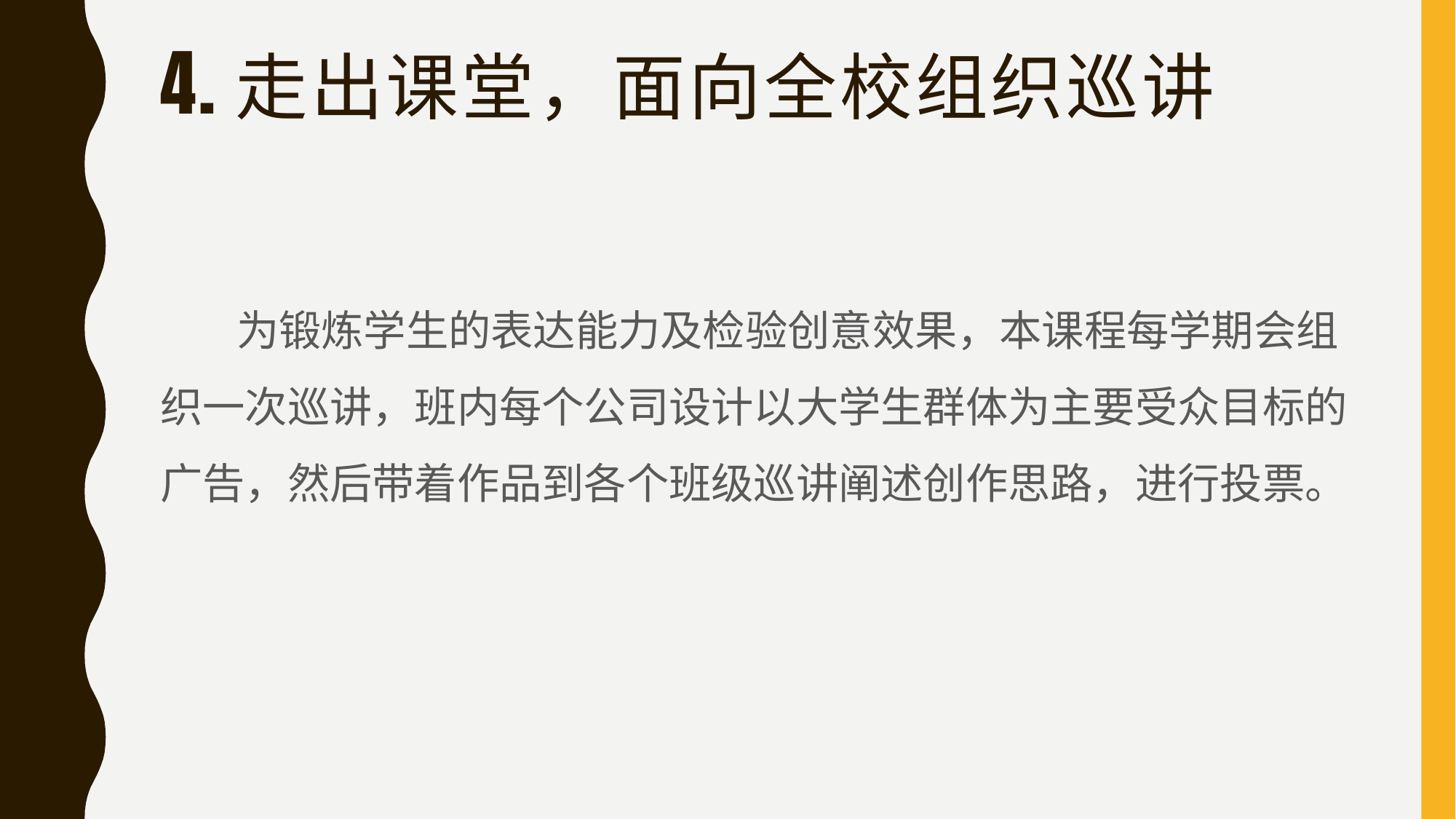

# 4.走出课堂，面向全校组织巡讲
       为锻炼学生的表达能力及检验创意效果，本课程每学期会组织一次巡讲，班内每个公司设计以大学生群体为主要受众目标的广告，然后带着作品到各个班级巡讲阐述创作思路，进行投票。